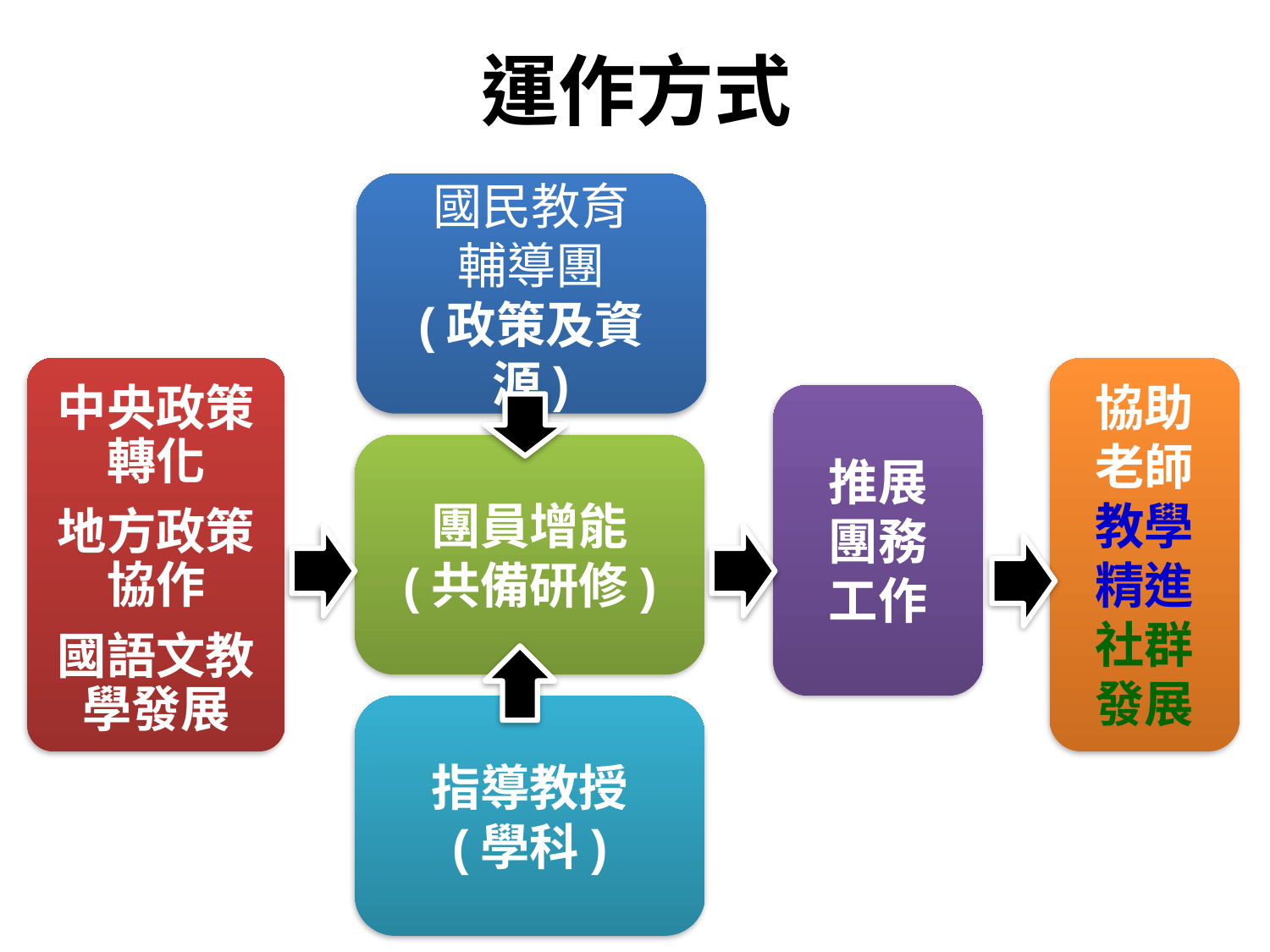

# 運作方式
國民教育
輔導團
(政策及資源)

中央政策轉化
地方政策協作
國語文教學發展
協助老師
教學精進
社群發展
推展
團務
工作

團員增能
(共備研修)

指導教授
(學科)